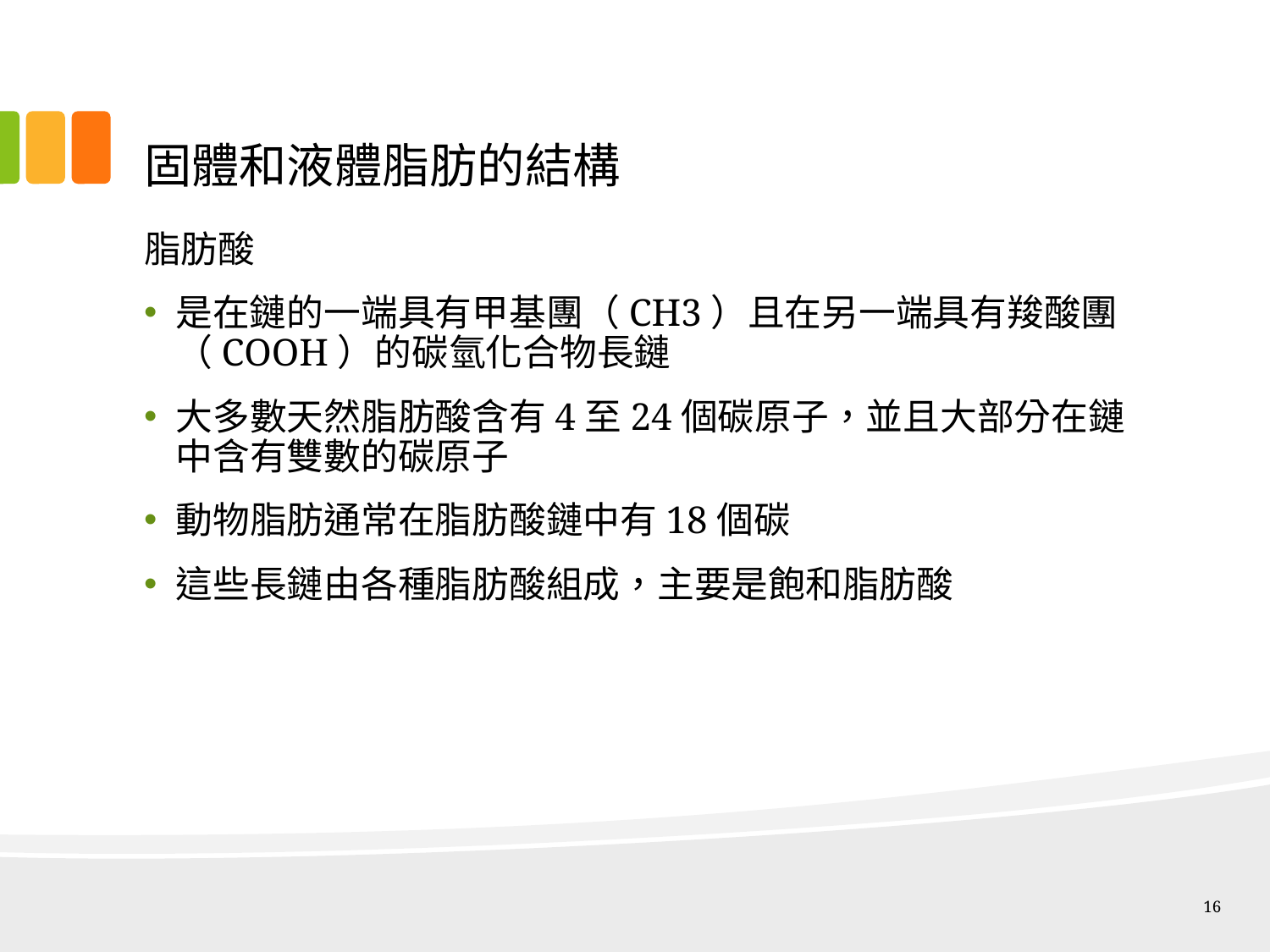

# 固體和液體脂肪的結構
脂肪酸
是在鏈的一端具有甲基團（CH3）且在另一端具有羧酸團（COOH）的碳氫化合物長鏈
大多數天然脂肪酸含有4至24個碳原子，並且大部分在鏈中含有雙數的碳原子
動物脂肪通常在脂肪酸鏈中有18個碳
這些長鏈由各種脂肪酸組成，主要是飽和脂肪酸
16